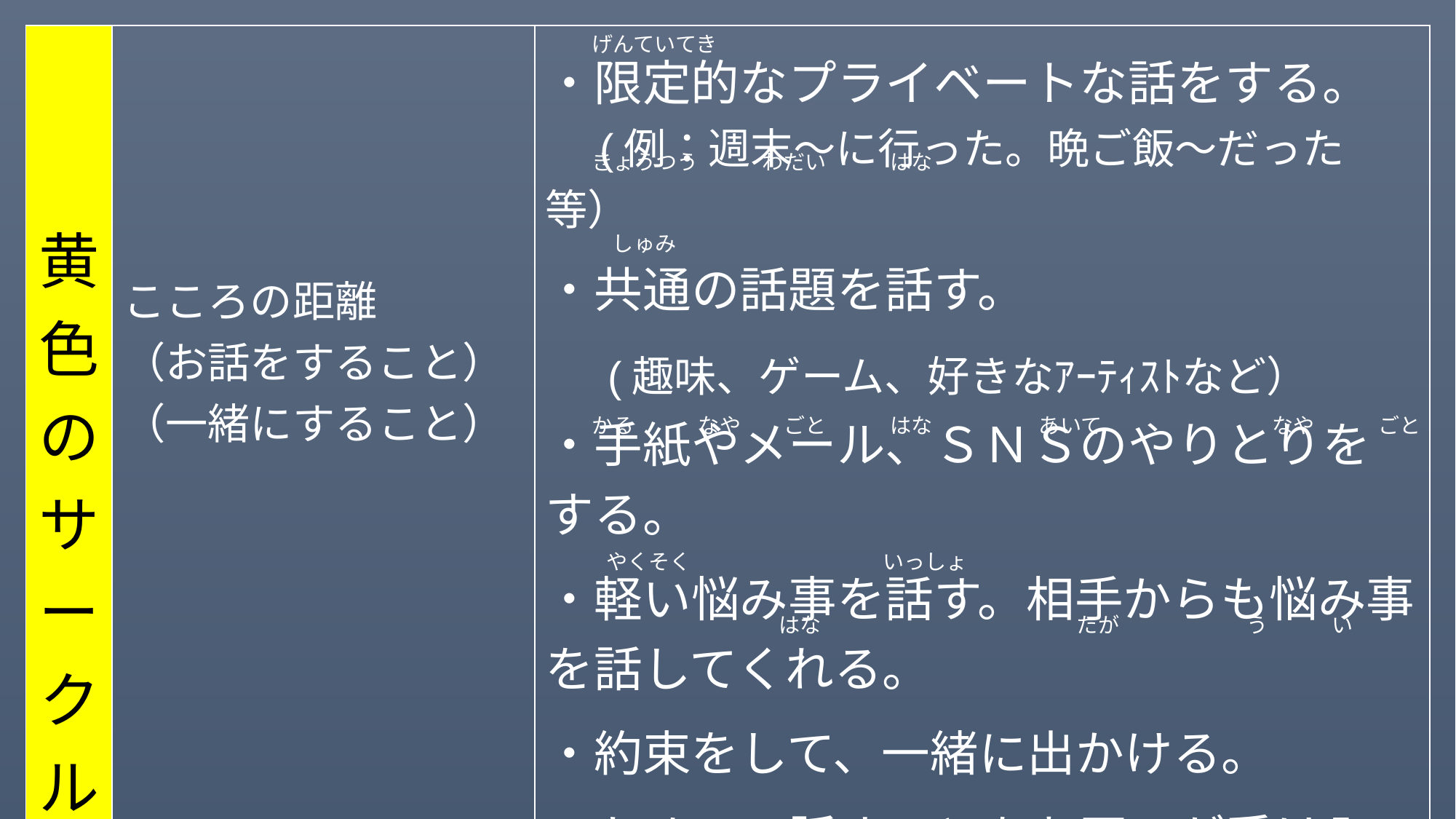

| 黄色のサークル | こころの距離 （お話をすること） （一緒にすること） | ・限定的なプライベートな話をする。 　(例：週末～に行った。晩ご飯～だった等） ・共通の話題を話す。 　(趣味、ゲーム、好きなｱｰﾃｨｽﾄなど） ・手紙やメール、ＳＮＳのやりとりをする。 ・軽い悩み事を話す。相手からも悩み事を話してくれる。 ・約束をして、一緒に出かける。 ・ため口で話すことをお互いが受け入れる。 ・口げんかする。 |
| --- | --- | --- |
げんていてき
きょうつう　　　わだい　　　はな
しゅみ
かる　　　なや　　ごと　　　はな　　　　　あいて　　　　　　　　なや　　　ごと
やくそく　　　　　　　　　いっしょ
はな　　　　　　　　　　　　たが　　　　　　う　　　い